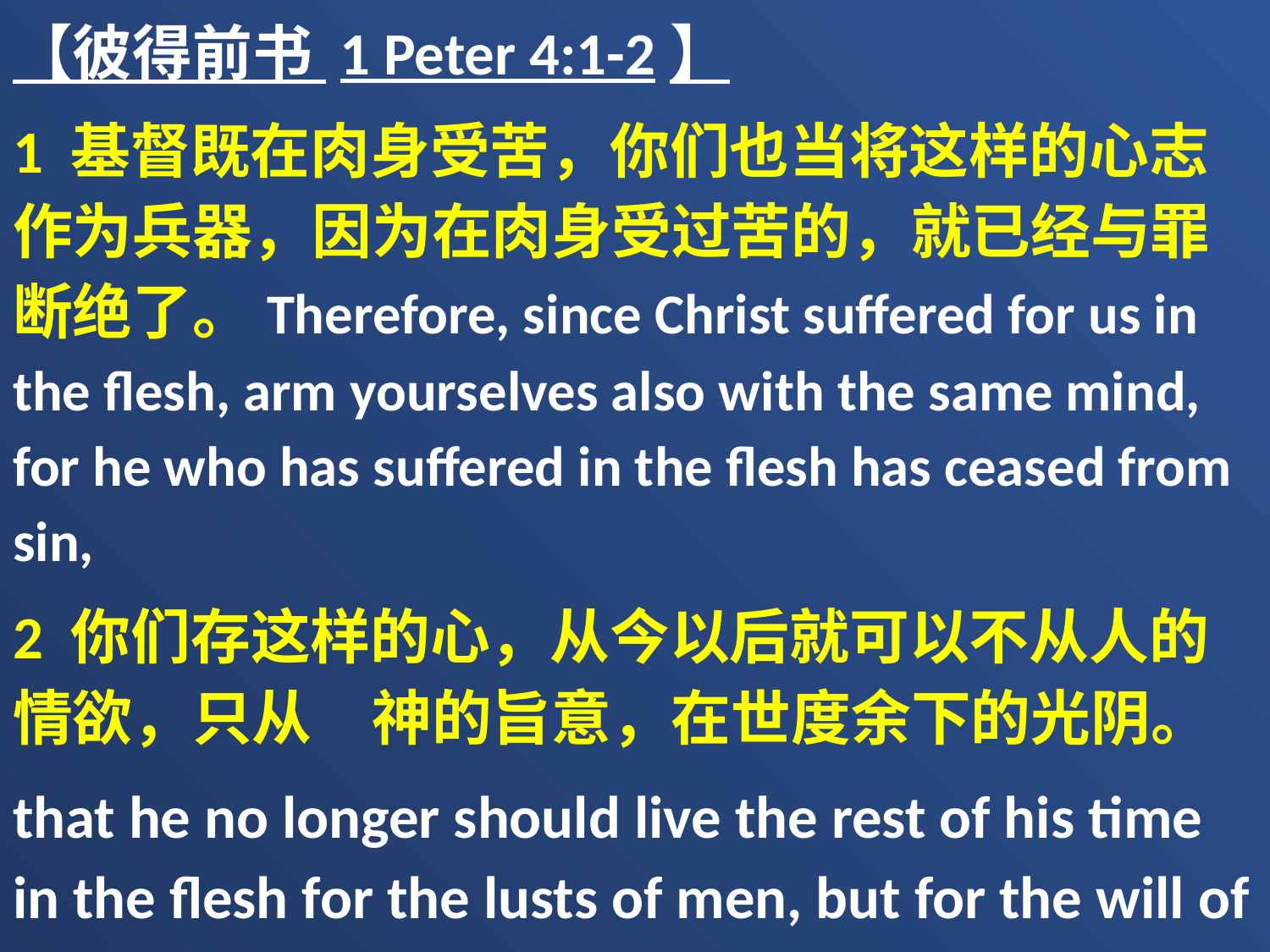

【彼得前书 1 Peter 4:1-2】
1 基督既在肉身受苦，你们也当将这样的心志作为兵器，因为在肉身受过苦的，就已经与罪断绝了。Therefore, since Christ suffered for us in the flesh, arm yourselves also with the same mind, for he who has suffered in the flesh has ceased from sin,
2 你们存这样的心，从今以后就可以不从人的情欲，只从　神的旨意，在世度余下的光阴。
that he no longer should live the rest of his time in the flesh for the lusts of men, but for the will of God.